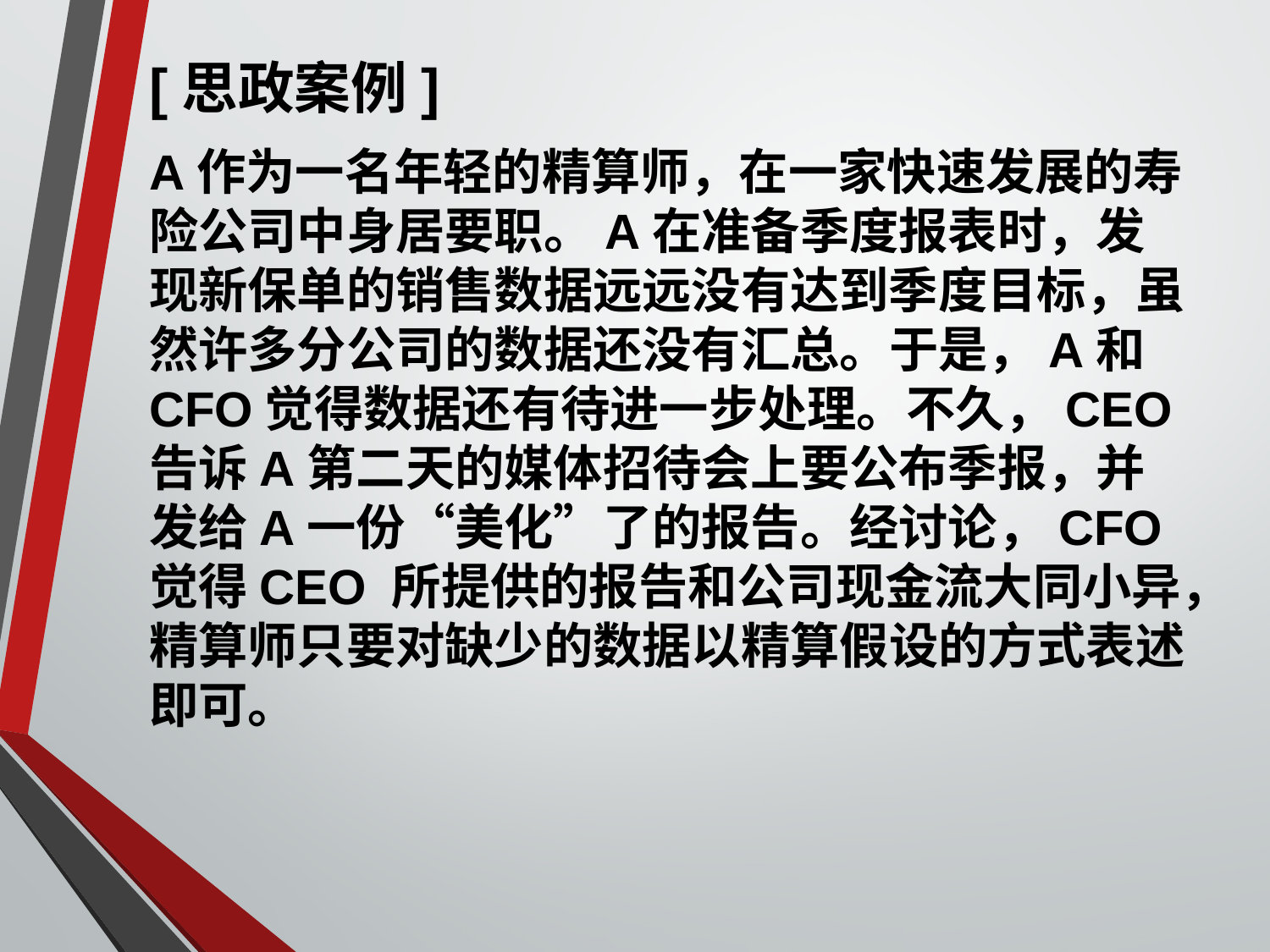

[思政案例]
A作为一名年轻的精算师，在一家快速发展的寿险公司中身居要职。A在准备季度报表时，发现新保单的销售数据远远没有达到季度目标，虽然许多分公司的数据还没有汇总。于是，A和CFO觉得数据还有待进一步处理。不久，CEO 告诉A第二天的媒体招待会上要公布季报，并发给A一份“美化”了的报告。经讨论，CFO觉得CEO 所提供的报告和公司现金流大同小异，精算师只要对缺少的数据以精算假设的方式表述即可。